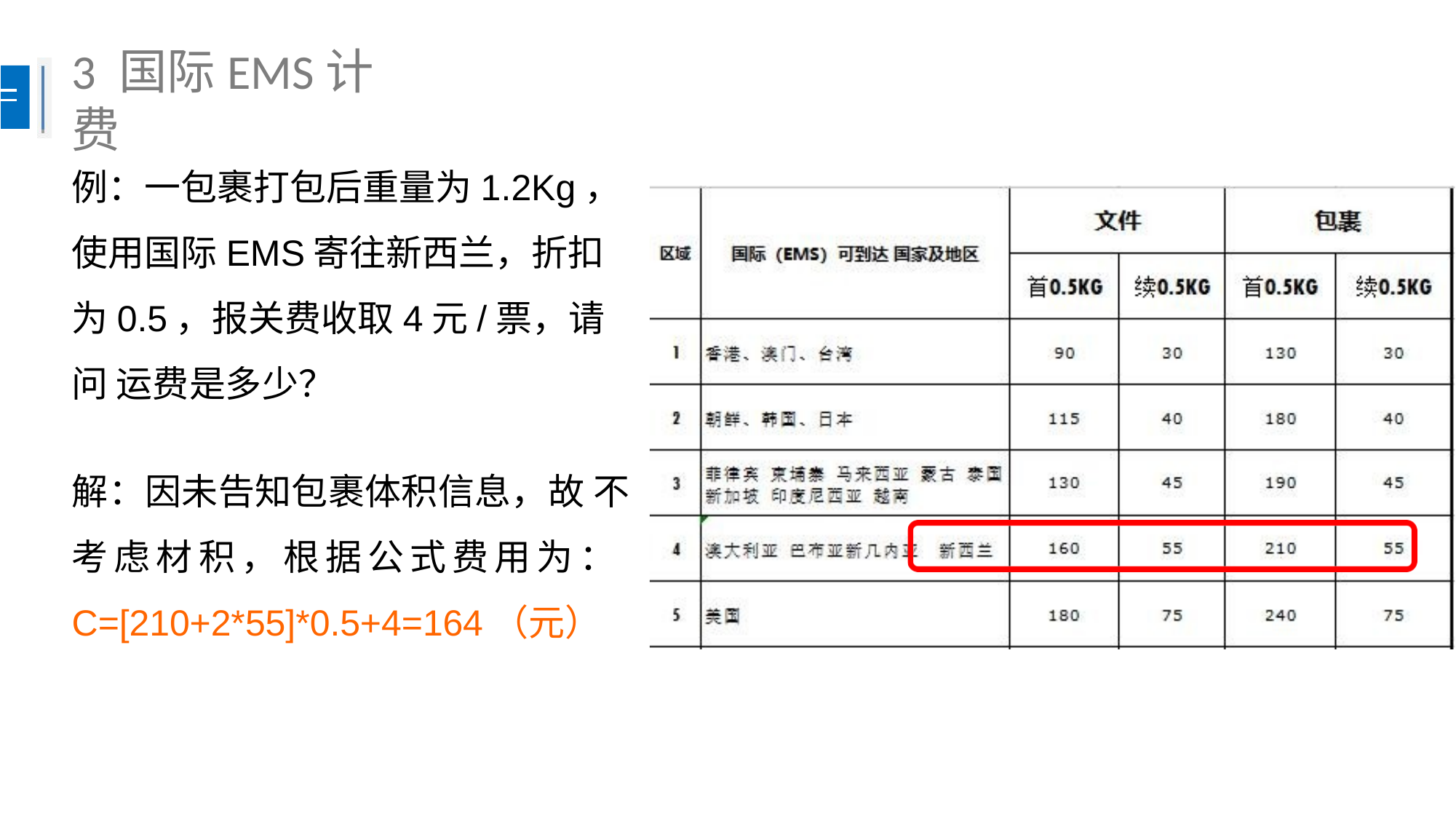

# 3 国际EMS计费

例：一包裹打包后重量为1.2Kg， 使用国际EMS寄往新西兰，折扣 为0.5，报关费收取4元/票，请问 运费是多少？

解：因未告知包裹体积信息，故 不考虑材积，根据公式费用为：  C=[210+2*55]*0.5+4=164（元）